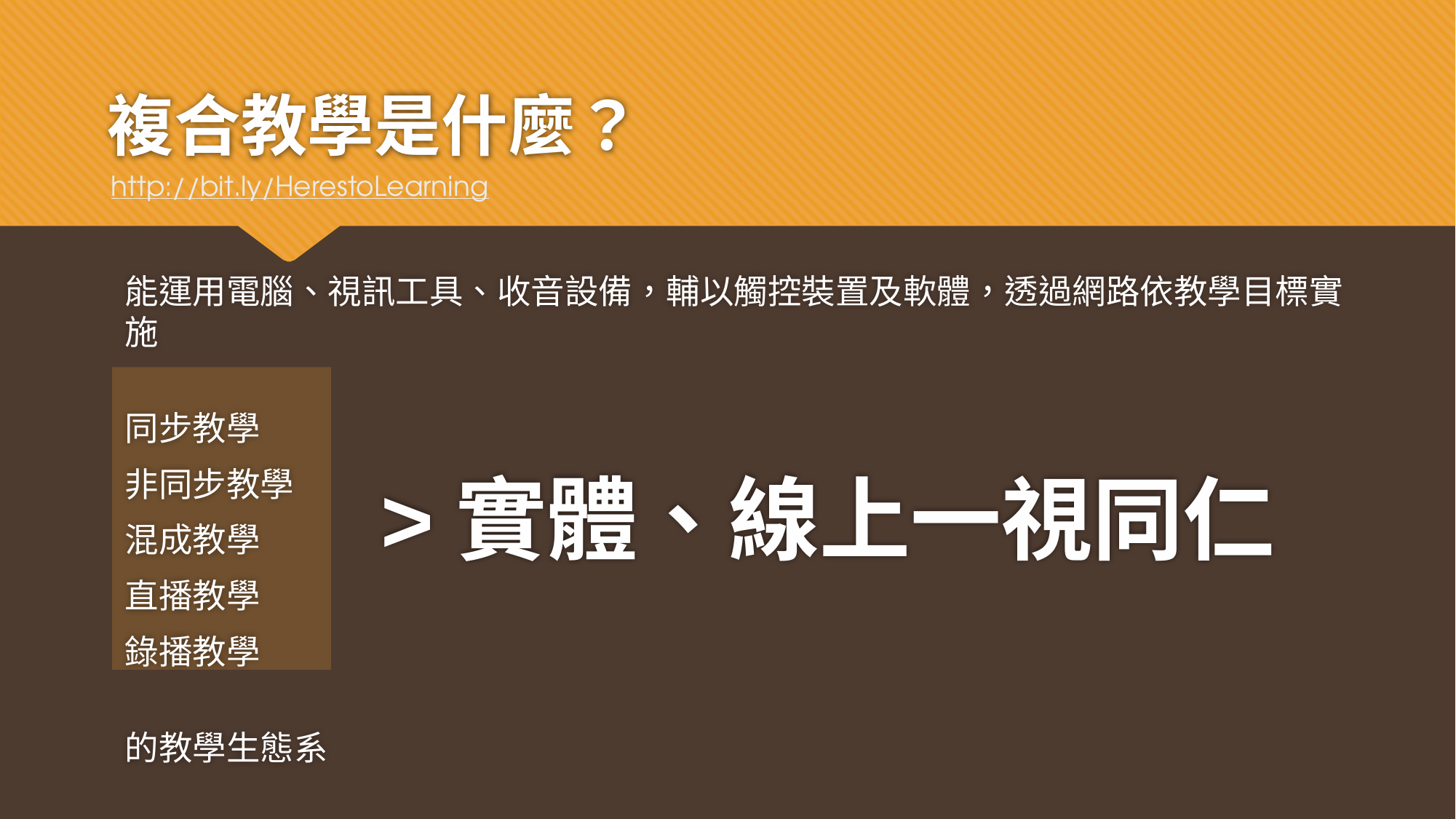

# 複合教學是什麼？
http://bit.ly/HerestoLearning
能運用電腦、視訊工具、收音設備，輔以觸控裝置及軟體，透過網路依教學目標實施
同步教學
非同步教學
混成教學
直播教學
錄播教學
的教學生態系

>實體、線上一視同仁